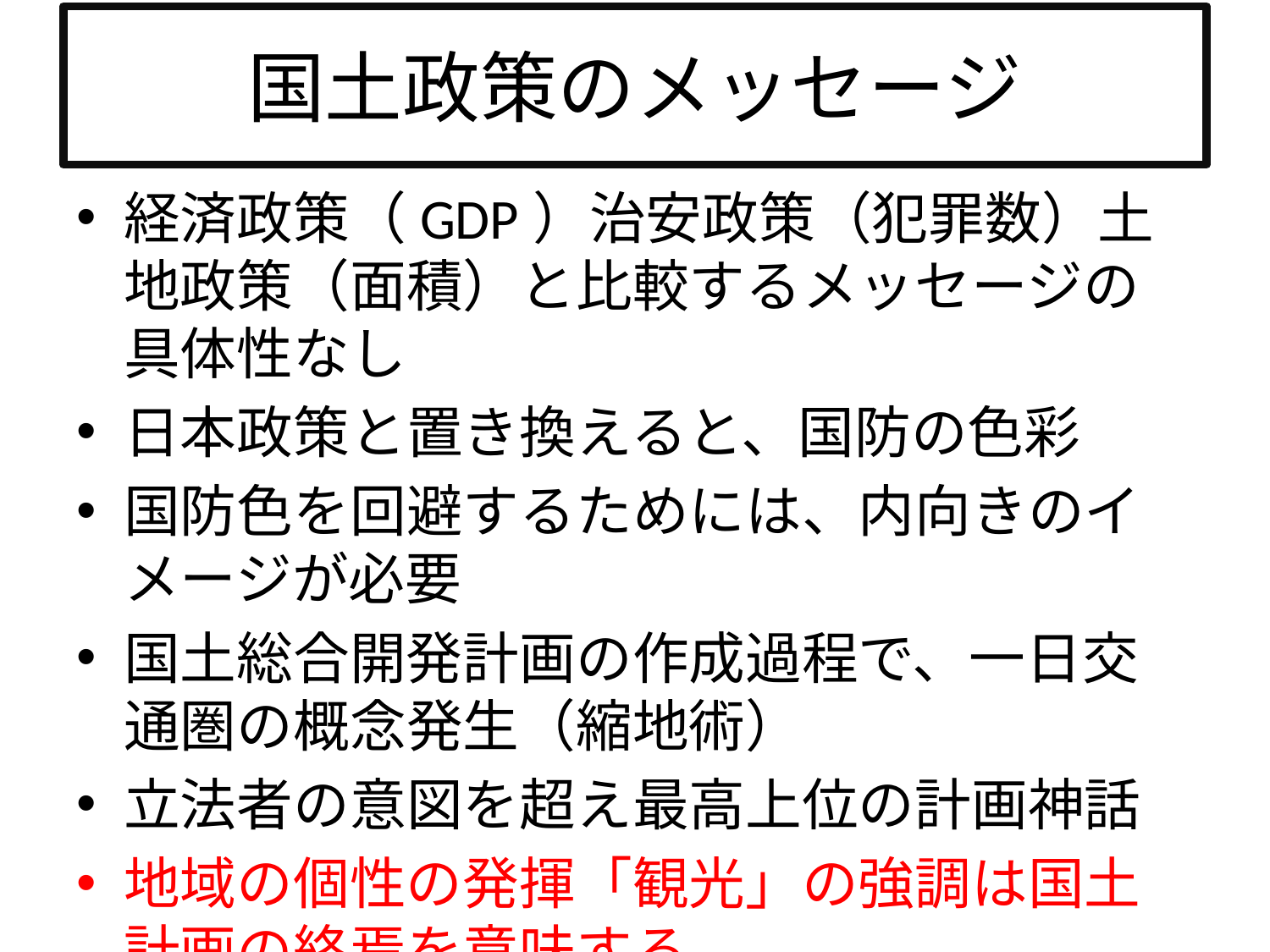

# 国土政策のメッセージ
経済政策（GDP）治安政策（犯罪数）土地政策（面積）と比較するメッセージの具体性なし
日本政策と置き換えると、国防の色彩
国防色を回避するためには、内向きのイメージが必要
国土総合開発計画の作成過程で、一日交通圏の概念発生（縮地術）
立法者の意図を超え最高上位の計画神話
地域の個性の発揮「観光」の強調は国土計画の終焉を意味する